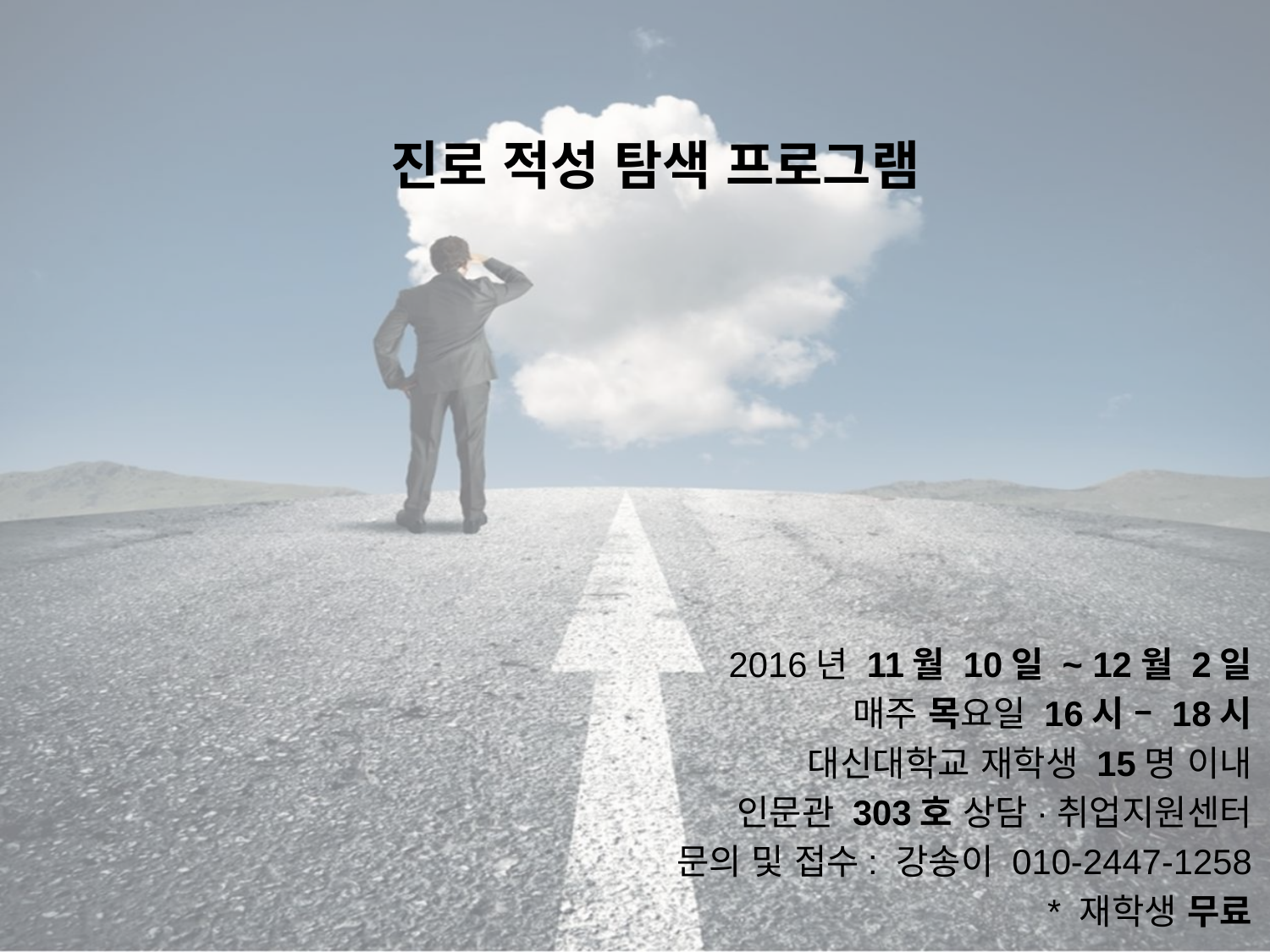

# 진로 적성 탐색 프로그램

1주. 대학 및 인생 목표설정

2주. 자기분석과 통찰

3주. 합리적 진로 의사결정
4주. 이력서 작성 및 사후관리

2016년 11월 10일 ~ 12월 2일
매주 목요일 16시 – 18시
대신대학교 재학생 15명 이내
인문관 303호 상담·취업지원센터
문의 및 접수: 강송이 010-2447-1258
* 재학생 무료